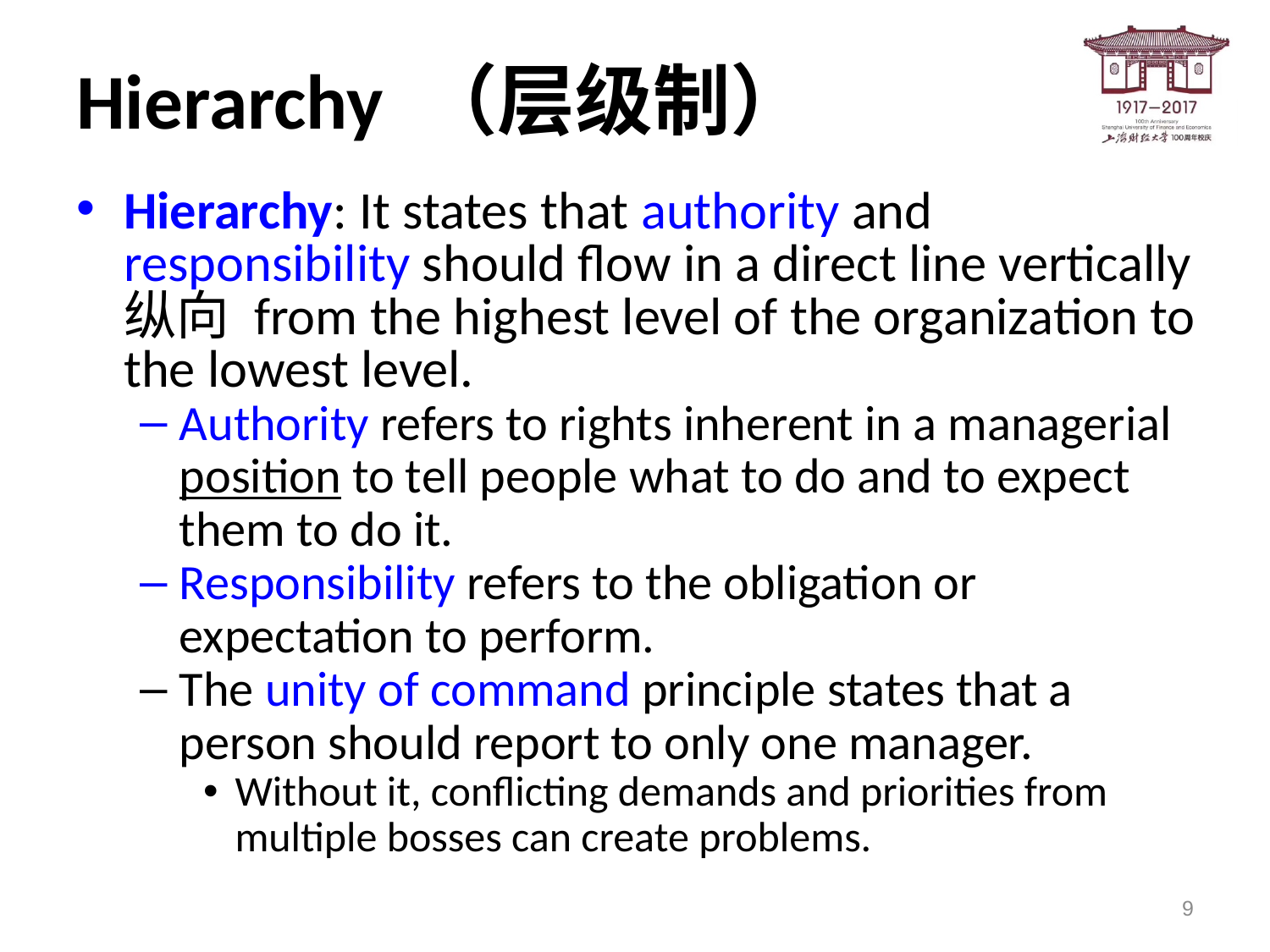

# Hierarchy （层级制）
Hierarchy: It states that authority and responsibility should flow in a direct line vertically 纵向 from the highest level of the organization to the lowest level.
Authority refers to rights inherent in a managerial position to tell people what to do and to expect them to do it.
Responsibility refers to the obligation or expectation to perform.
The unity of command principle states that a person should report to only one manager.
Without it, conflicting demands and priorities from multiple bosses can create problems.
9